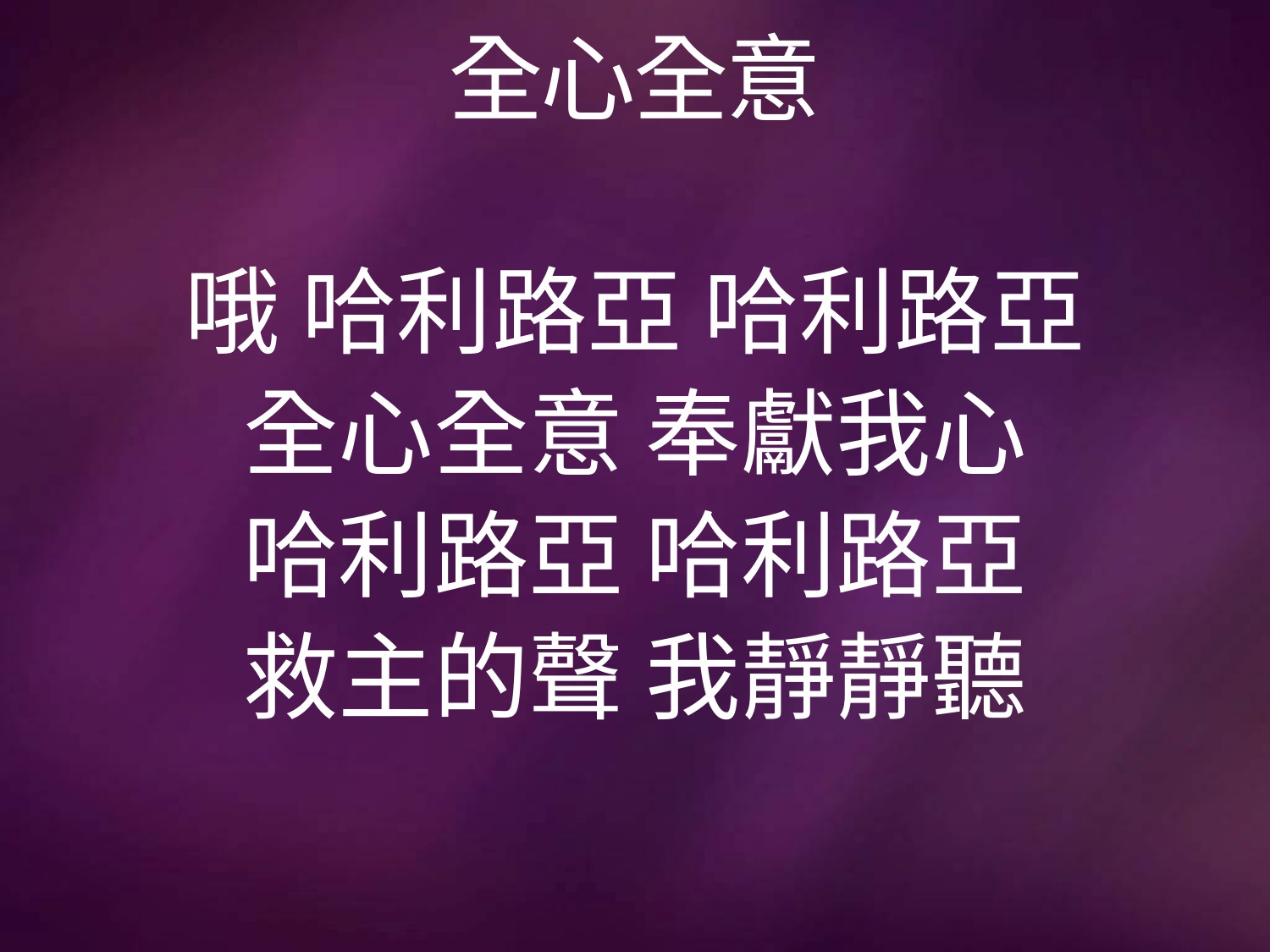

# 全心全意
哦 哈利路亞 哈利路亞
全心全意 奉獻我心
哈利路亞 哈利路亞
救主的聲 我靜靜聽